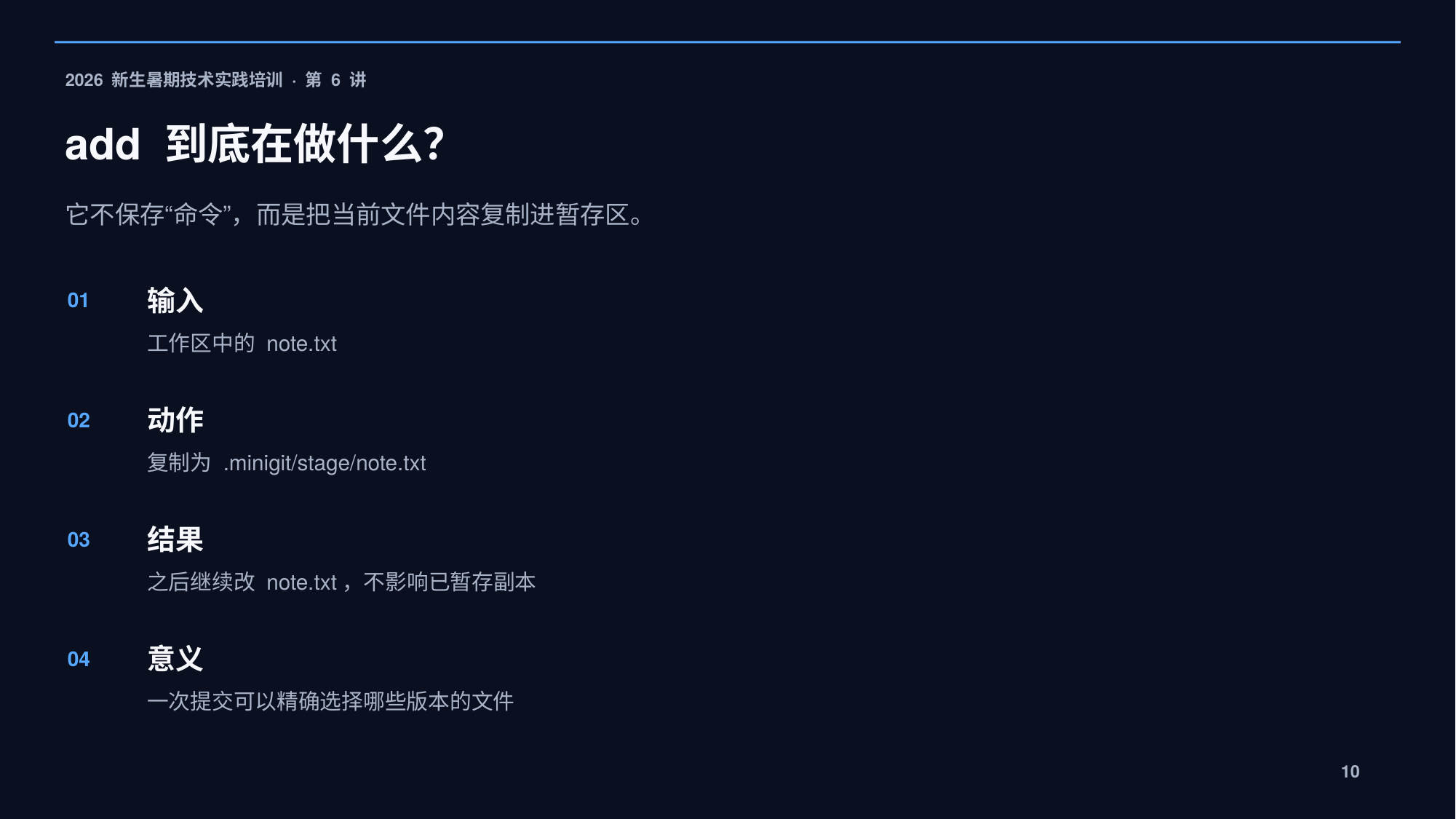

2026 新生暑期技术实践培训 · 第 6 讲
add 到底在做什么？
它不保存“命令”，而是把当前文件内容复制进暂存区。
输入
01
工作区中的 note.txt
动作
02
复制为 .minigit/stage/note.txt
结果
03
之后继续改 note.txt，不影响已暂存副本
意义
04
一次提交可以精确选择哪些版本的文件
10